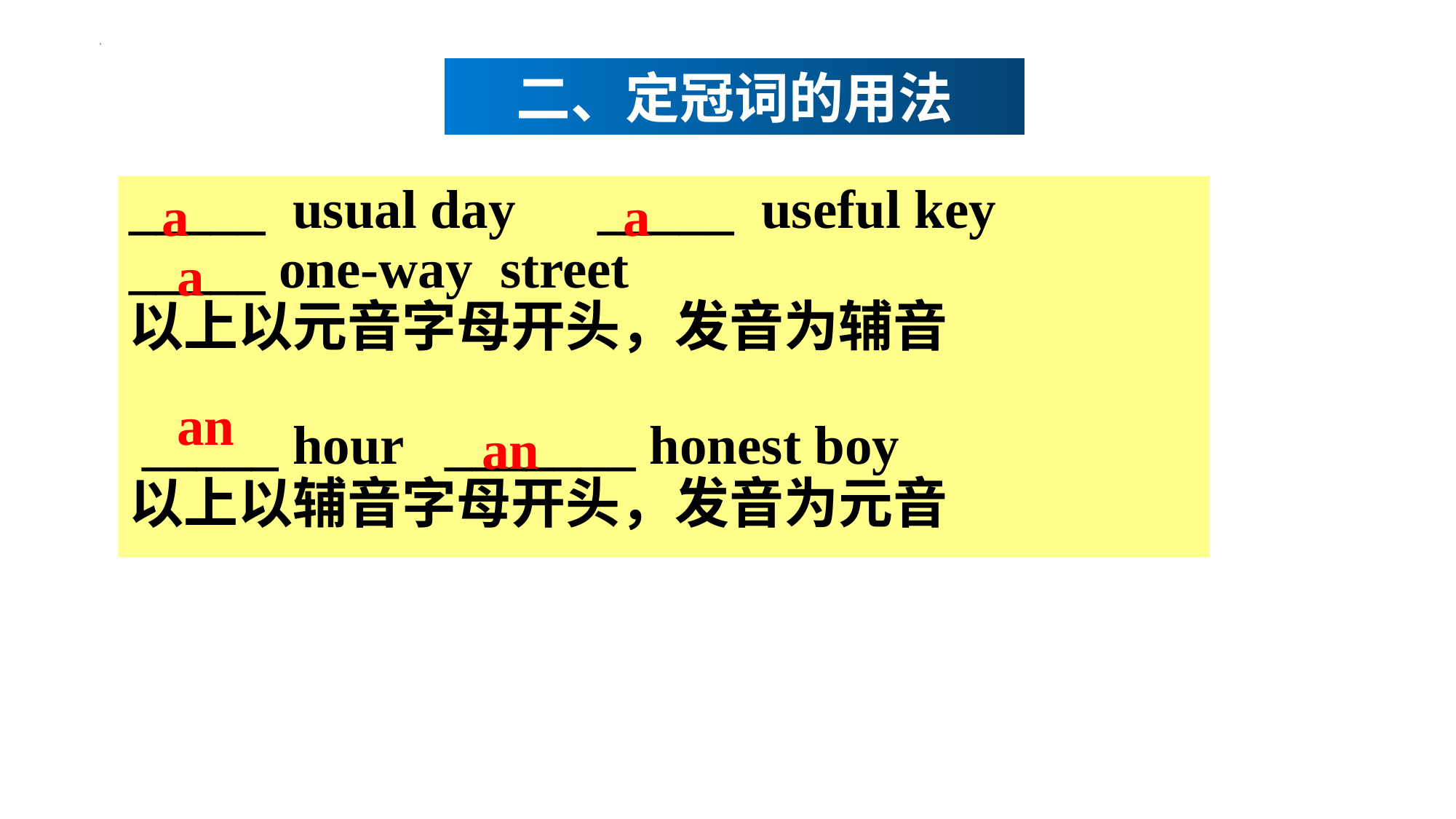

二、定冠词的用法
_____  usual day      _____  useful key     _____ one-way  street
以上以元音字母开头，发音为辅音

 _____ hour   _______ honest boy
以上以辅音字母开头，发音为元音
a
a
a
an
an